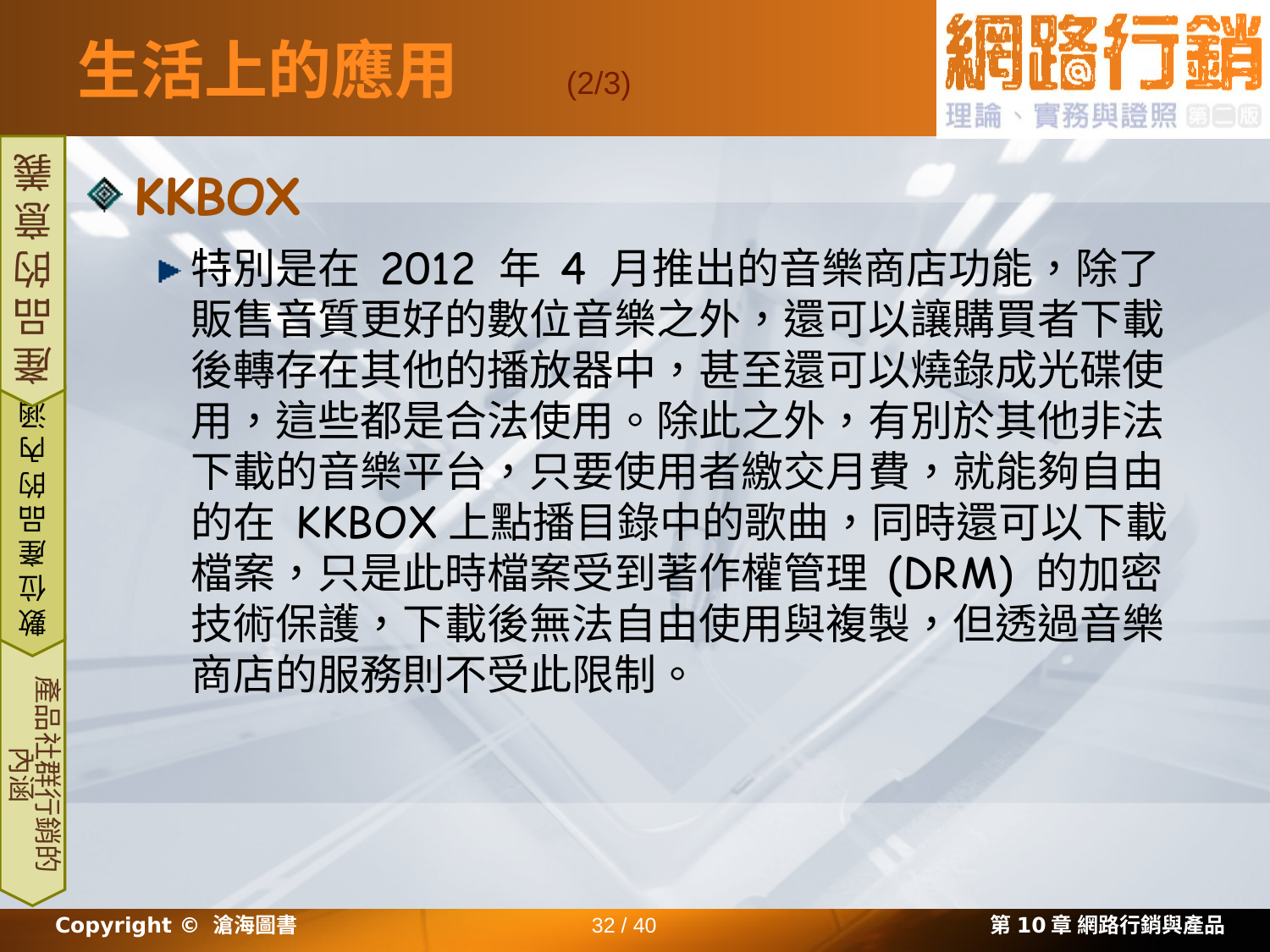

# 生活上的應用
(2/3)
KKBOX
特別是在 2012 年 4 月推出的音樂商店功能，除了販售音質更好的數位音樂之外，還可以讓購買者下載後轉存在其他的播放器中，甚至還可以燒錄成光碟使用，這些都是合法使用。除此之外，有別於其他非法下載的音樂平台，只要使用者繳交月費，就能夠自由的在 KKBOX上點播目錄中的歌曲，同時還可以下載檔案，只是此時檔案受到著作權管理 (DRM) 的加密技術保護，下載後無法自由使用與複製，但透過音樂商店的服務則不受此限制。
產品的意義
數位產品的內涵
產品社群行銷的內涵

Copyright © 滄海圖書
32 / 40
第10章 網路行銷與產品